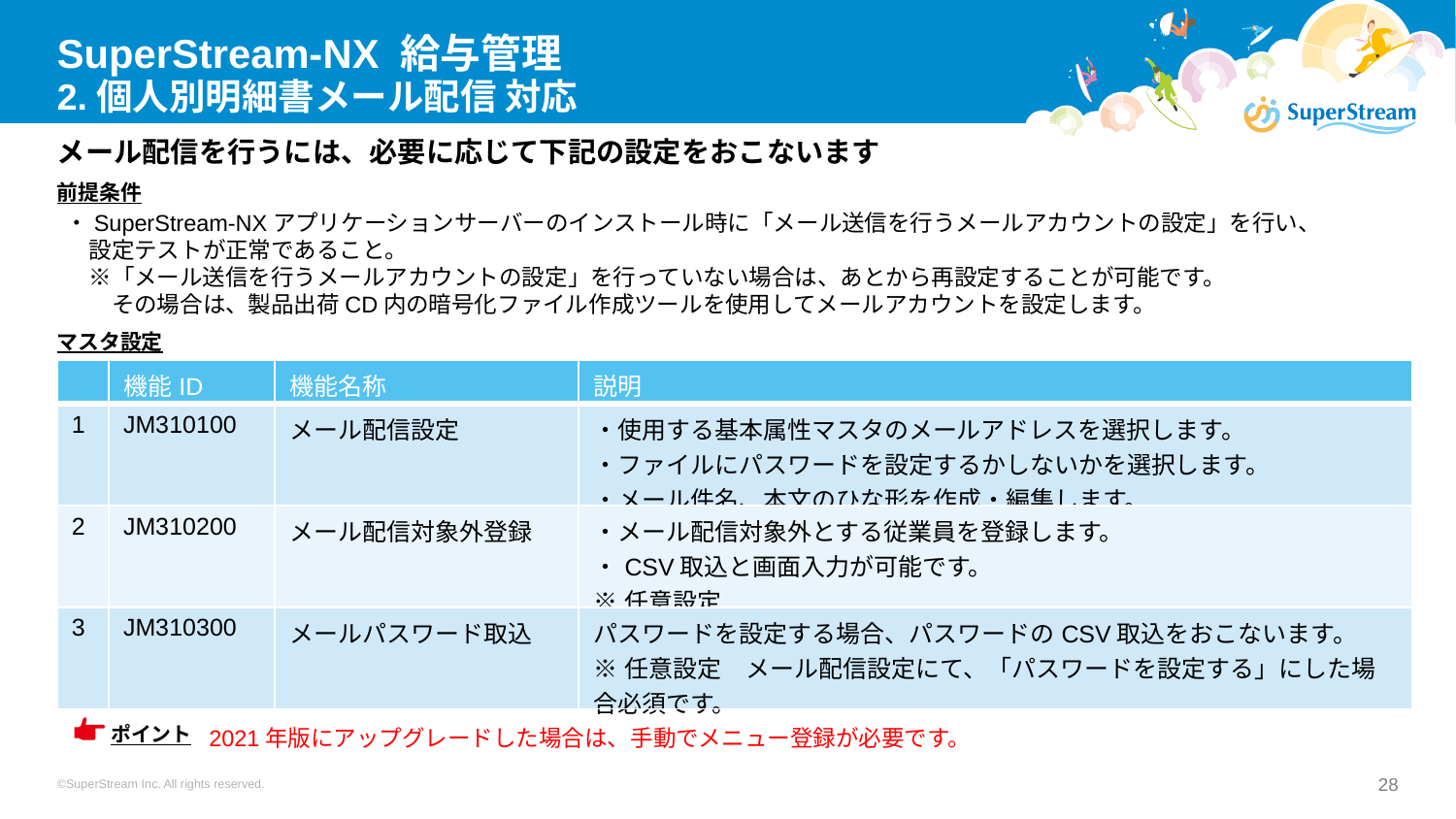

# SuperStream-NX 給与管理 2.個人別明細書メール配信 対応
メール配信を行うには、必要に応じて下記の設定をおこないます
前提条件
・SuperStream-NXアプリケーションサーバーのインストール時に「メール送信を行うメールアカウントの設定」を行い、
　設定テストが正常であること。
　※「メール送信を行うメールアカウントの設定」を行っていない場合は、あとから再設定することが可能です。
　　その場合は、製品出荷CD内の暗号化ファイル作成ツールを使用してメールアカウントを設定します。
マスタ設定
|  | 機能ID | 機能名称 | 説明 |
| --- | --- | --- | --- |
| 1 | JM310100 | メール配信設定 | ・使用する基本属性マスタのメールアドレスを選択します。 ・ファイルにパスワードを設定するかしないかを選択します。 ・メール件名、本文のひな形を作成・編集します。 |
| 2 | JM310200 | メール配信対象外登録 | ・メール配信対象外とする従業員を登録します。 ・CSV取込と画面入力が可能です。 ※任意設定 |
| 3 | JM310300 | メールパスワード取込 | パスワードを設定する場合、パスワードのCSV取込をおこないます。 ※任意設定　メール配信設定にて、「パスワードを設定する」にした場合必須です。 |

ポイント

2021年版にアップグレードした場合は、手動でメニュー登録が必要です。
©SuperStream Inc. All rights reserved.
28